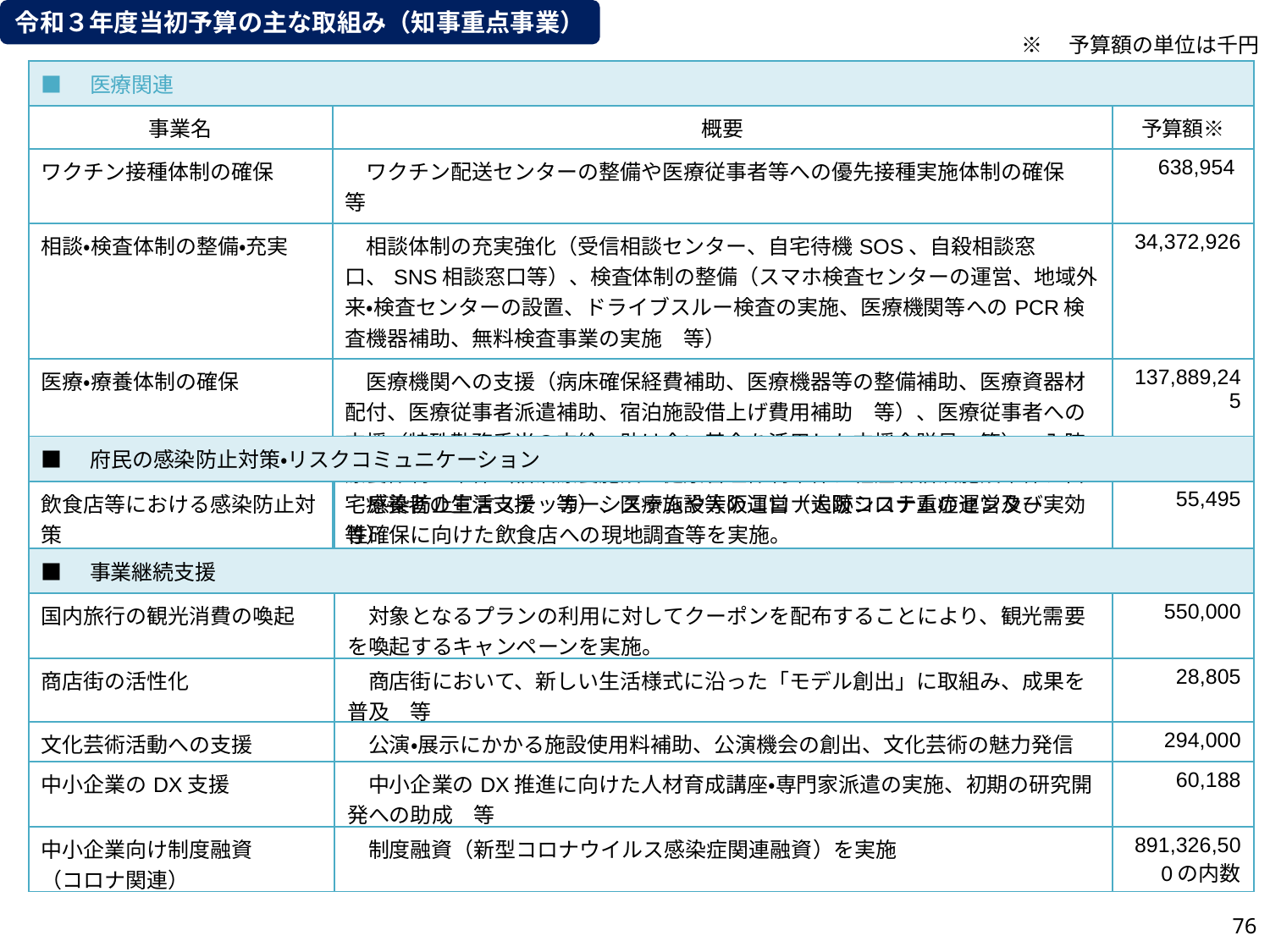

令和３年度当初予算の主な取組み（知事重点事業）
※　予算額の単位は千円
| ■　医療関連 |  |  |
| --- | --- | --- |
| 事業名 | 概要 | 予算額※ |
| ワクチン接種体制の確保 | ワクチン配送センターの整備や医療従事者等への優先接種実施体制の確保　等 | 638,954 |
| 相談・検査体制の整備・充実 | 相談体制の充実強化（受信相談センター、自宅待機SOS、自殺相談窓口、SNS相談窓口等）、検査体制の整備（スマホ検査センターの運営、地域外来・検査センターの設置、ドライブスルー検査の実施、医療機関等へのPCR検査機器補助、無料検査事業の実施　等） | 34,372,926 |
| 医療・療養体制の確保 | 医療機関への支援（病床確保経費補助、医療機器等の整備補助、医療資器材配付、医療従事者派遣補助、宿泊施設借上げ費用補助　等）、医療従事者への支援（特殊勤務手当の支給、助け合い基金を活用した支援金贈呈　等）、入院・療養体制の確保（宿泊療養施設の健康管理体制確保、軽症者宿泊施設確保、自宅療養者の生活支援　等）、医療施設等の運営（大阪コロナ重症センター　等） | 137,889,245 |
| ■　府民の感染防止対策・リスクコミュニケーション |  |  |
| --- | --- | --- |
| 飲食店等における感染防止対策 | 感染防止宣言ステッカーシステムや大阪コロナ追跡システムの運営及び実効性確保に向けた飲食店への現地調査等を実施。 | 55,495 |
| ■　事業継続支援 |  |  |
| --- | --- | --- |
| 国内旅行の観光消費の喚起 | 対象となるプランの利用に対してクーポンを配布することにより、観光需要を喚起するキャンペーンを実施。 | 550,000 |
| 商店街の活性化 | 商店街において、新しい生活様式に沿った「モデル創出」に取組み、成果を普及　等 | 28,805 |
| 文化芸術活動への支援 | 公演・展示にかかる施設使用料補助、公演機会の創出、文化芸術の魅力発信 | 294,000 |
| 中小企業のDX支援 | 中小企業のDX推進に向けた人材育成講座・専門家派遣の実施、初期の研究開発への助成　等 | 60,188 |
| 中小企業向け制度融資 （コロナ関連） | 制度融資（新型コロナウイルス感染症関連融資）を実施 | 891,326,500の内数 |
76